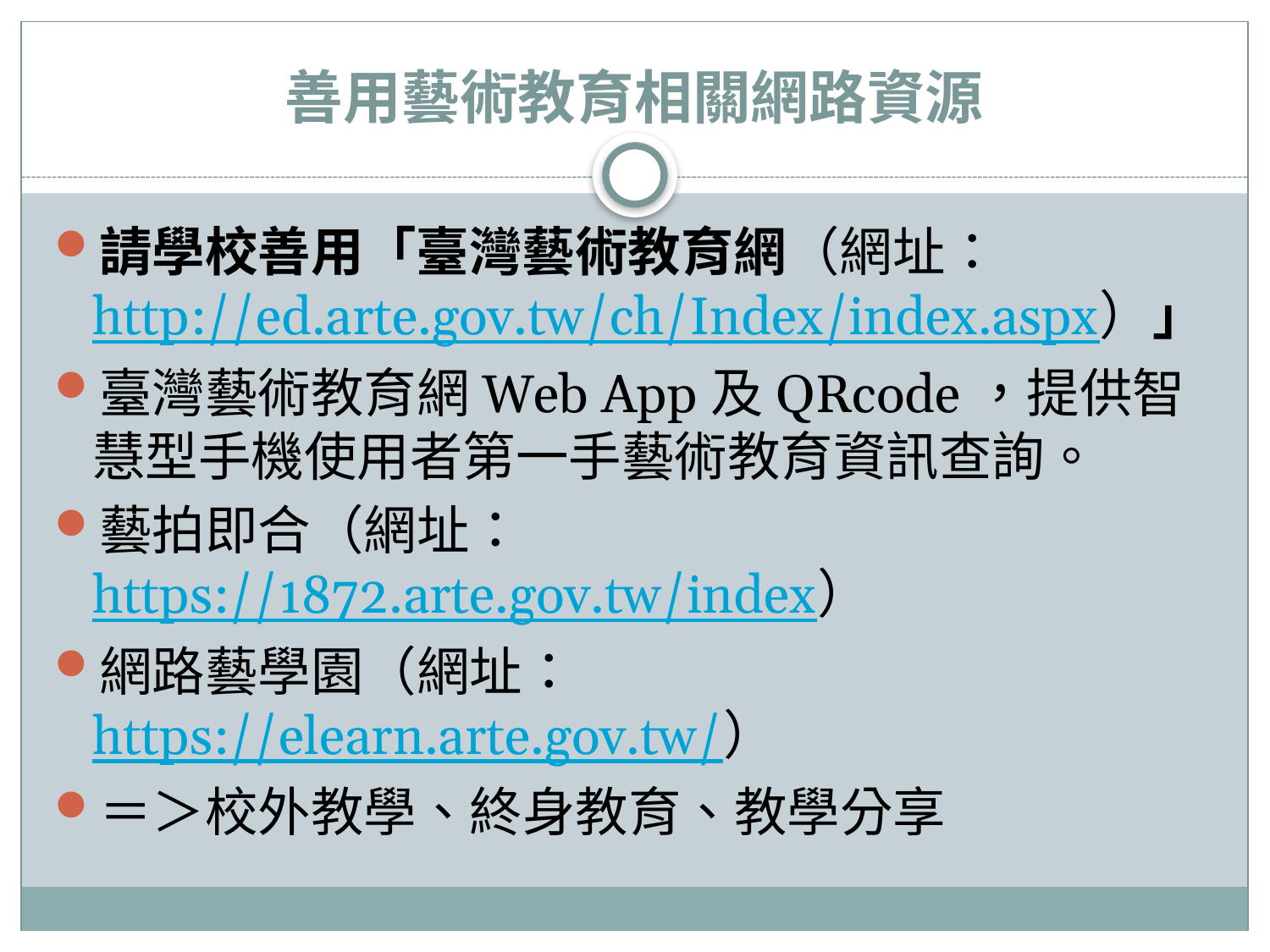

# 善用藝術教育相關網路資源
請學校善用「臺灣藝術教育網（網址：http://ed.arte.gov.tw/ch/Index/index.aspx）」
臺灣藝術教育網Web App及QRcode，提供智慧型手機使用者第一手藝術教育資訊查詢。
藝拍即合（網址：https://1872.arte.gov.tw/index）
網路藝學園（網址：https://elearn.arte.gov.tw/）
＝＞校外教學、終身教育、教學分享